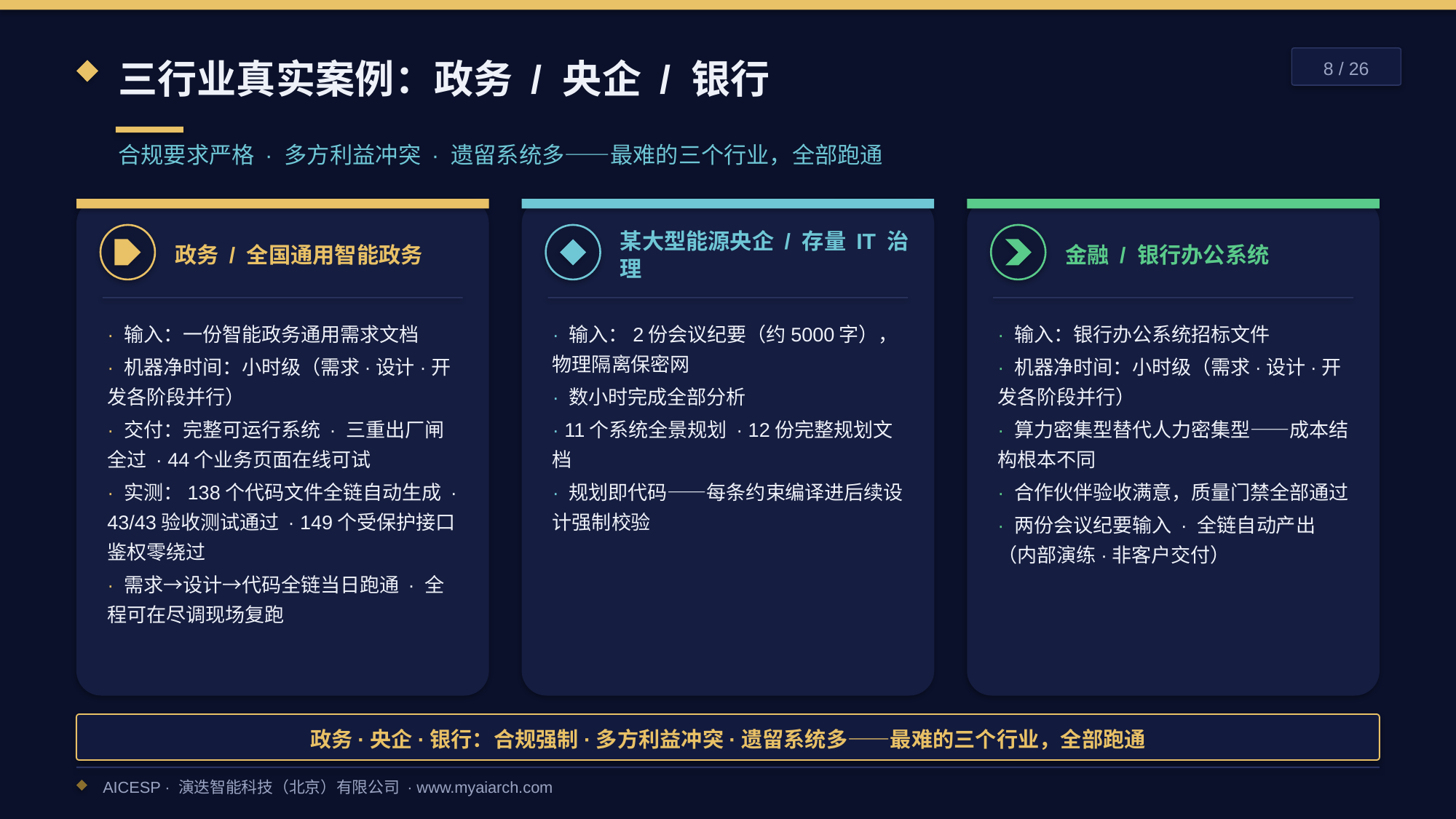

三行业真实案例：政务 / 央企 / 银行

8 / 26

合规要求严格 · 多方利益冲突 · 遗留系统多——最难的三个行业，全部跑通

政务 / 全国通用智能政务
某大型能源央企 / 存量 IT 治理
金融 / 银行办公系统

· 输入：一份智能政务通用需求文档
· 机器净时间：小时级（需求·设计·开发各阶段并行）
· 交付：完整可运行系统 · 三重出厂闸全过 · 44个业务页面在线可试
· 实测：138个代码文件全链自动生成 · 43/43验收测试通过 · 149个受保护接口鉴权零绕过
· 需求→设计→代码全链当日跑通 · 全程可在尽调现场复跑
· 输入：2份会议纪要（约5000字），物理隔离保密网
· 数小时完成全部分析
· 11个系统全景规划 · 12份完整规划文档
· 规划即代码——每条约束编译进后续设计强制校验
· 输入：银行办公系统招标文件
· 机器净时间：小时级（需求·设计·开发各阶段并行）
· 算力密集型替代人力密集型——成本结构根本不同
· 合作伙伴验收满意，质量门禁全部通过
· 两份会议纪要输入 · 全链自动产出（内部演练·非客户交付）

政务·央企·银行：合规强制·多方利益冲突·遗留系统多——最难的三个行业，全部跑通

AICESP · 演迭智能科技（北京）有限公司 · www.myaiarch.com